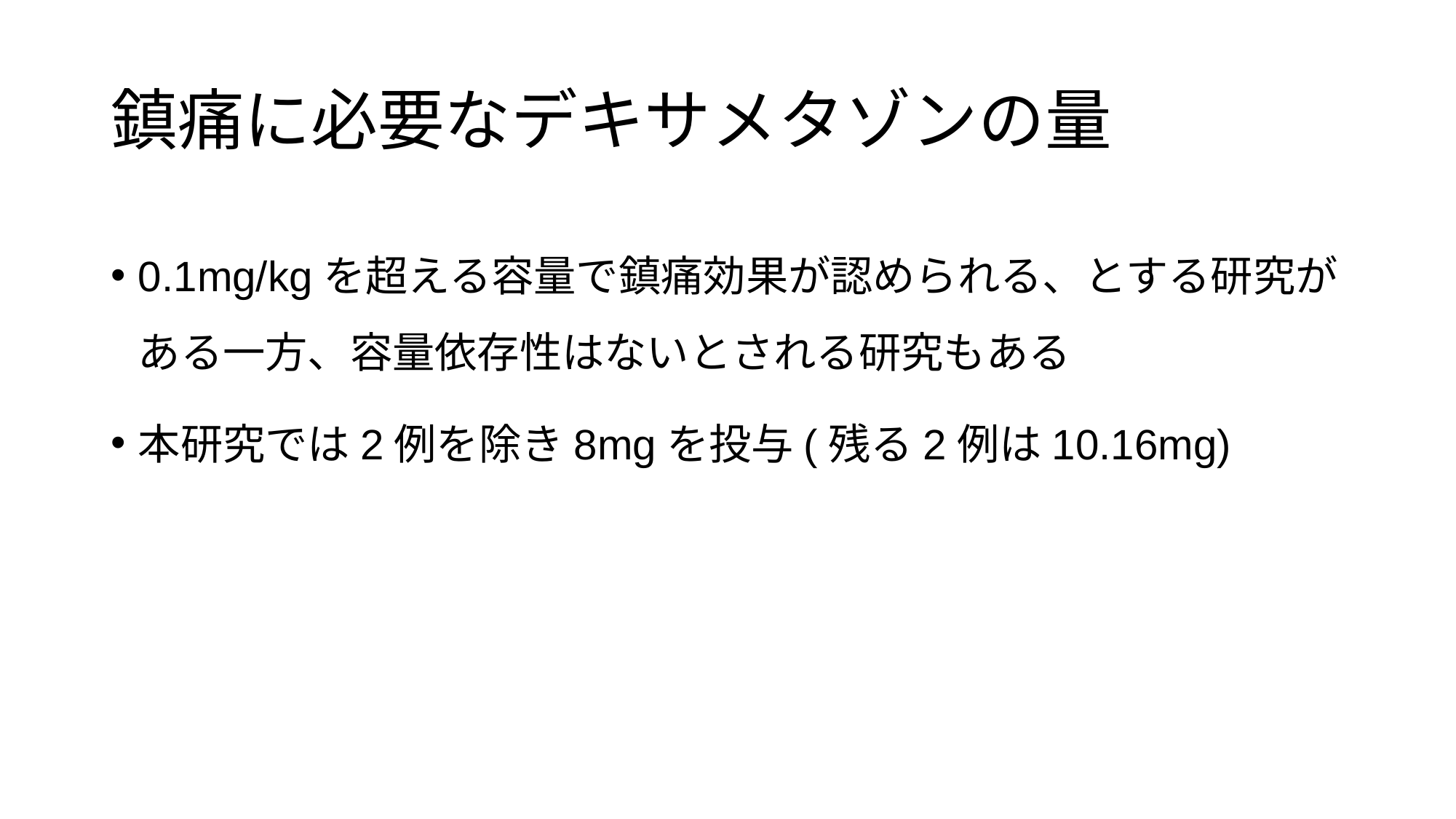

# 鎮痛に必要なデキサメタゾンの量
0.1mg/kgを超える容量で鎮痛効果が認められる、とする研究がある一方、容量依存性はないとされる研究もある
本研究では2例を除き8mgを投与(残る2例は10.16mg)